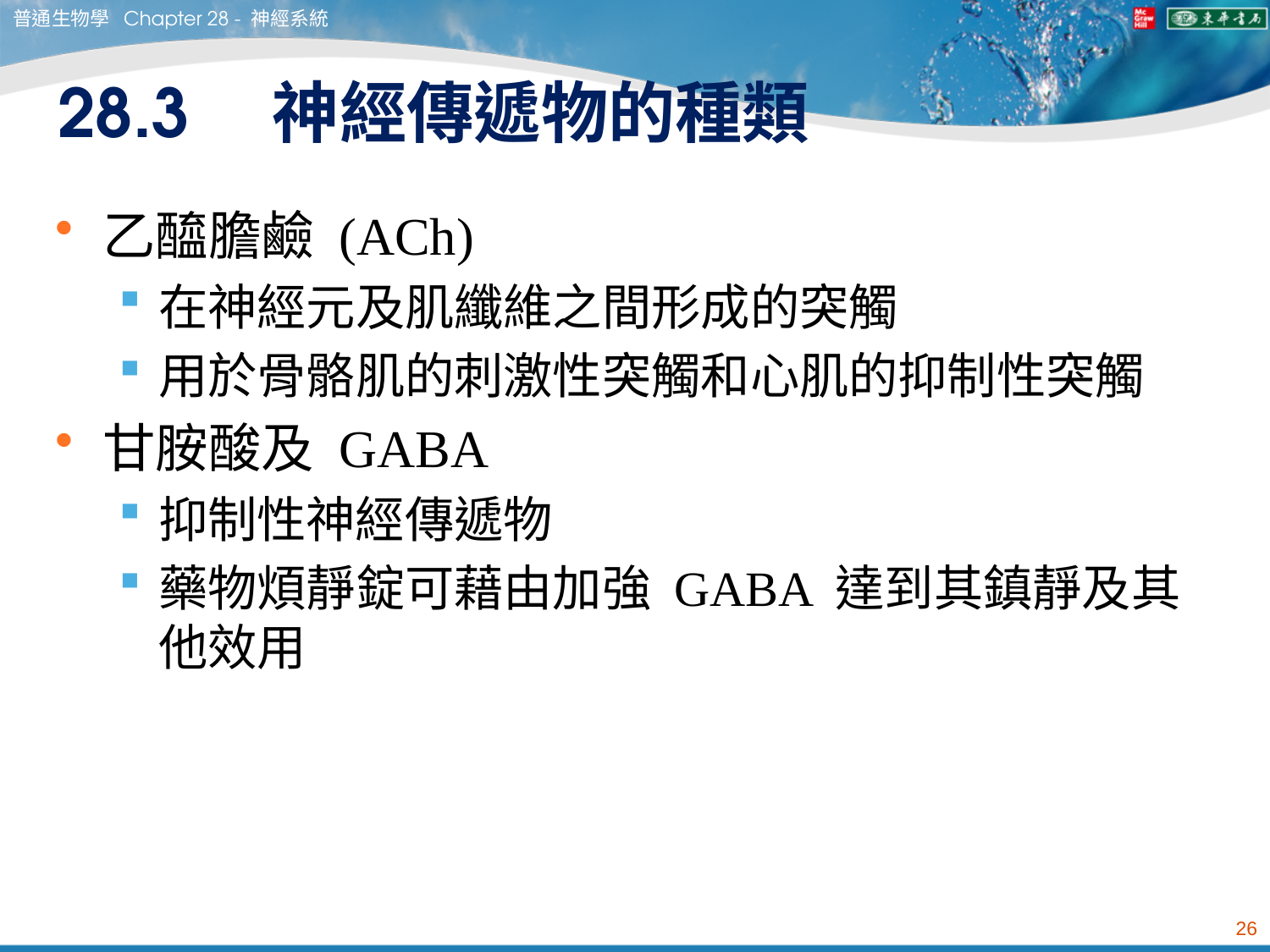

普通生物學  Chapter 28 - 神經系統
# 28.3　神經傳遞物的種類
乙醯膽鹼 (ACh)
在神經元及肌纖維之間形成的突觸
用於骨骼肌的刺激性突觸和心肌的抑制性突觸
甘胺酸及 GABA
抑制性神經傳遞物
藥物煩靜錠可藉由加強 GABA 達到其鎮靜及其他效用
26